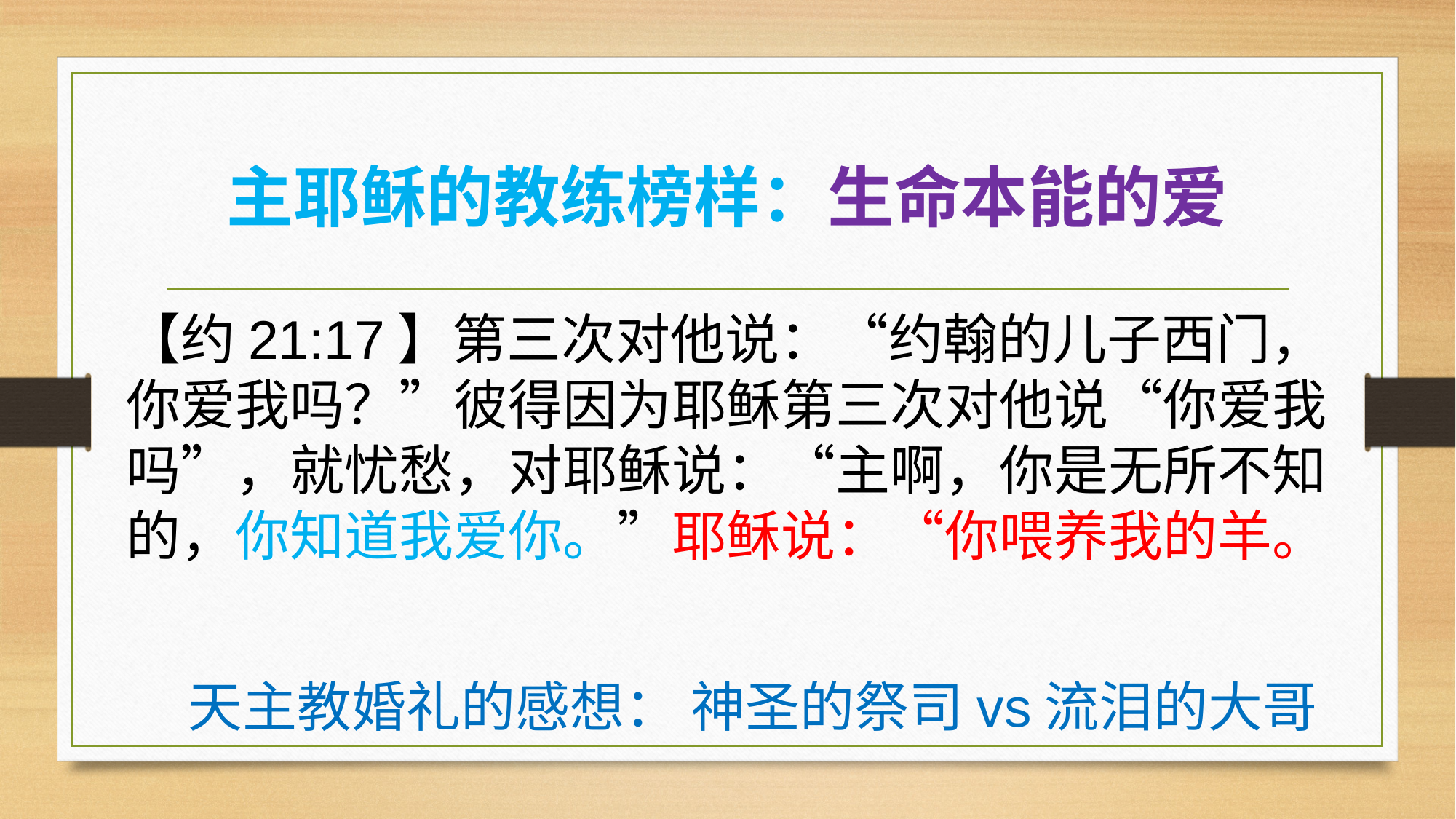

# 主耶稣的教练榜样：生命本能的爱
【约21:17】第三次对他说：“约翰的儿子西门，你爱我吗？”彼得因为耶稣第三次对他说“你爱我吗”，就忧愁，对耶稣说：“主啊，你是无所不知的，你知道我爱你。”耶稣说：“你喂养我的羊。

    天主教婚礼的感想： 神圣的祭司vs流泪的大哥